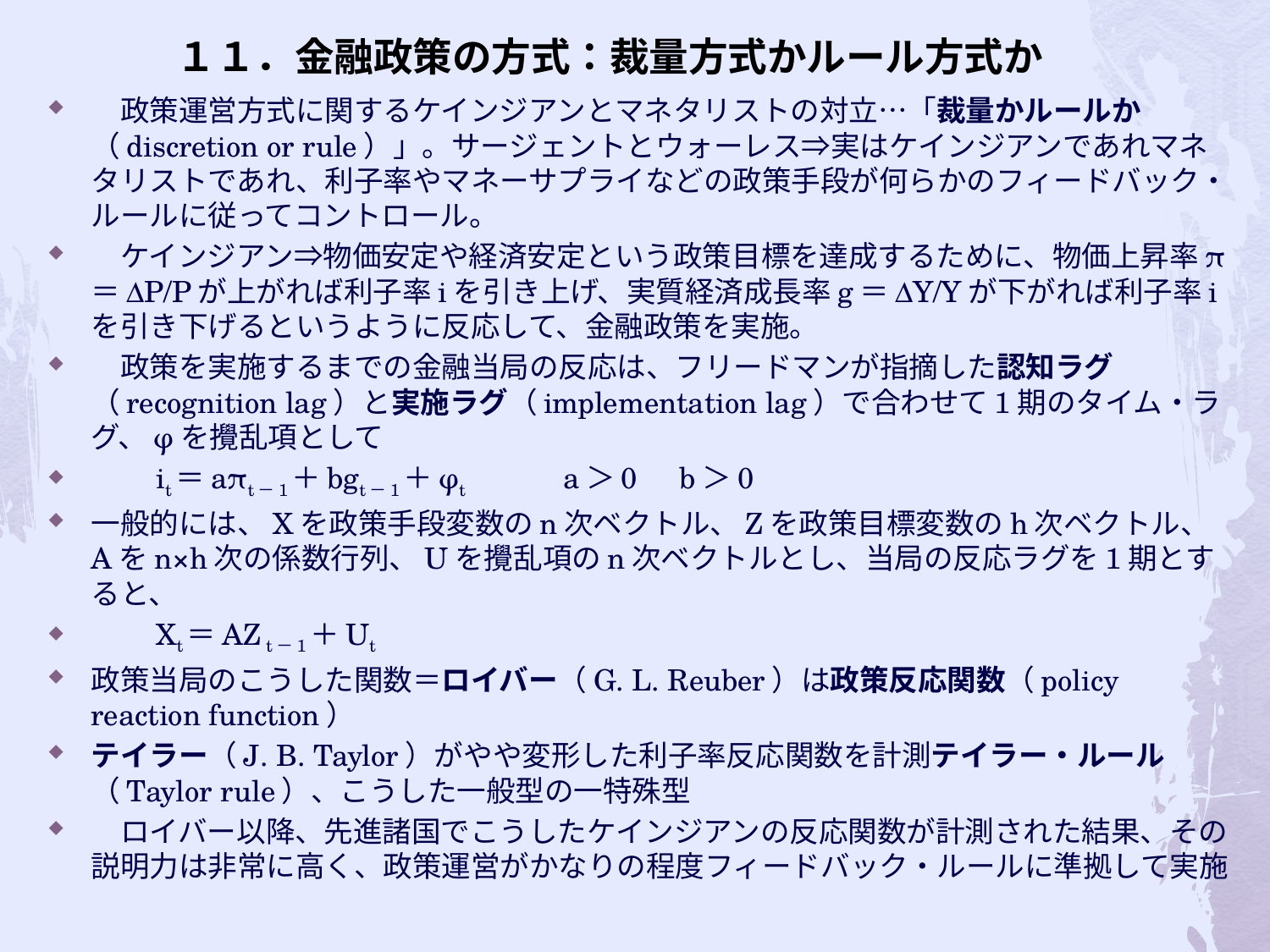

# １１．金融政策の方式：裁量方式かルール方式か
　政策運営方式に関するケインジアンとマネタリストの対立…「裁量かルールか（discretion or rule）」。サージェントとウォーレス⇒実はケインジアンであれマネタリストであれ、利子率やマネーサプライなどの政策手段が何らかのフィードバック・ルールに従ってコントロール。
　ケインジアン⇒物価安定や経済安定という政策目標を達成するために、物価上昇率π＝ΔP/Pが上がれば利子率iを引き上げ、実質経済成長率g＝ΔY/Yが下がれば利子率iを引き下げるというように反応して、金融政策を実施。
　政策を実施するまでの金融当局の反応は、フリードマンが指摘した認知ラグ（recognition lag）と実施ラグ（implementation lag）で合わせて1期のタイム・ラグ、φを攪乱項として
　　it＝aπt－1＋bgt－1＋φt　　　a＞0　b＞0
一般的には、Xを政策手段変数のn次ベクトル、Zを政策目標変数のh次ベクトル、Aをn×h次の係数行列、Uを攪乱項のn次ベクトルとし、当局の反応ラグを1期とすると、
　　Xt＝AZ t－1＋Ut
政策当局のこうした関数＝ロイバー（G. L. Reuber）は政策反応関数（policy reaction function）
テイラー（J. B. Taylor）がやや変形した利子率反応関数を計測テイラー・ルール（Taylor rule）、こうした一般型の一特殊型
　ロイバー以降、先進諸国でこうしたケインジアンの反応関数が計測された結果、その説明力は非常に高く、政策運営がかなりの程度フィードバック・ルールに準拠して実施